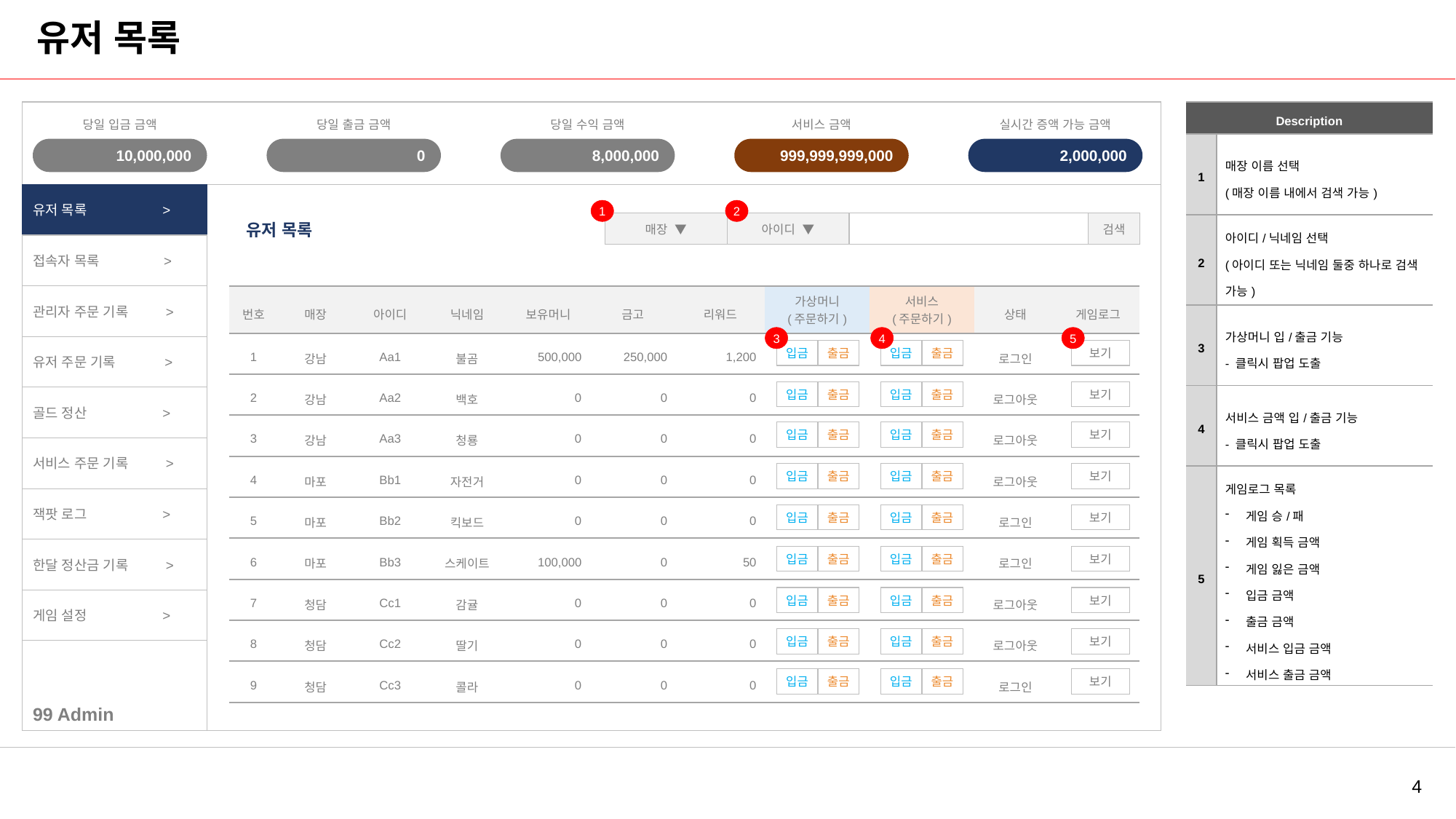

# 유저 목록
| Description |  |
| --- | --- |
| 1 | 매장 이름 선택 (매장 이름 내에서 검색 가능) |
| 2 | 아이디/닉네임 선택 (아이디 또는 닉네임 둘중 하나로 검색 가능) |
| 3 | 가상머니 입/출금 기능 - 클릭시 팝업 도출 |
| 4 | 서비스 금액 입/출금 기능 - 클릭시 팝업 도출 |
| 5 | 게임로그 목록 게임 승/패 게임 획득 금액 게임 잃은 금액 입금 금액 출금 금액 서비스 입금 금액 서비스 출금 금액 |

당일 입금 금액
당일 출금 금액
당일 수익 금액
서비스 금액
실시간 증액 가능 금액
10,000,000
0
8,000,000
999,999,999,000
2,000,000

유저 목록                   >
1
2
매장  ▼
아이디  ▼

검색
유저 목록
접속자 목록                >
관리자 주문 기록         >
| 번호 | 매장 | 아이디 | 닉네임 | 보유머니 | 금고 | 리워드 | 가상머니 (주문하기) | 서비스 (주문하기) | 상태 | 게임로그 |
| --- | --- | --- | --- | --- | --- | --- | --- | --- | --- | --- |
| 1 | 강남 | Aa1 | 불곰 | 500,000 | 250,000 | 1,200 |  |  | 로그인 |  |
| 2 | 강남 | Aa2 | 백호 | 0 | 0 | 0 |  |  | 로그아웃 |  |
| 3 | 강남 | Aa3 | 청룡 | 0 | 0 | 0 |  |  | 로그아웃 |  |
| 4 | 마포 | Bb1 | 자전거 | 0 | 0 | 0 |  |  | 로그아웃 |  |
| 5 | 마포 | Bb2 | 킥보드 | 0 | 0 | 0 |  |  | 로그인 |  |
| 6 | 마포 | Bb3 | 스케이트 | 100,000 | 0 | 50 |  |  | 로그인 |  |
| 7 | 청담 | Cc1 | 감귤 | 0 | 0 | 0 |  |  | 로그아웃 |  |
| 8 | 청담 | Cc2 | 딸기 | 0 | 0 | 0 |  |  | 로그아웃 |  |
| 9 | 청담 | Cc3 | 콜라 | 0 | 0 | 0 |  |  | 로그인 |  |
3
4
5
유저 주문 기록            >
입금
출금
입금
출금
보기
입금
출금
입금
출금
보기
골드 정산                   >
입금
출금
입금
출금
보기
서비스 주문 기록         >
입금
출금
입금
출금
보기
잭팟 로그                   >
입금
출금
입금
출금
보기
한달 정산금 기록         >
입금
출금
입금
출금
보기
입금
출금
입금
출금
보기
게임 설정                   >
입금
출금
입금
출금
보기
입금
출금
입금
출금
보기
99 Admin
4